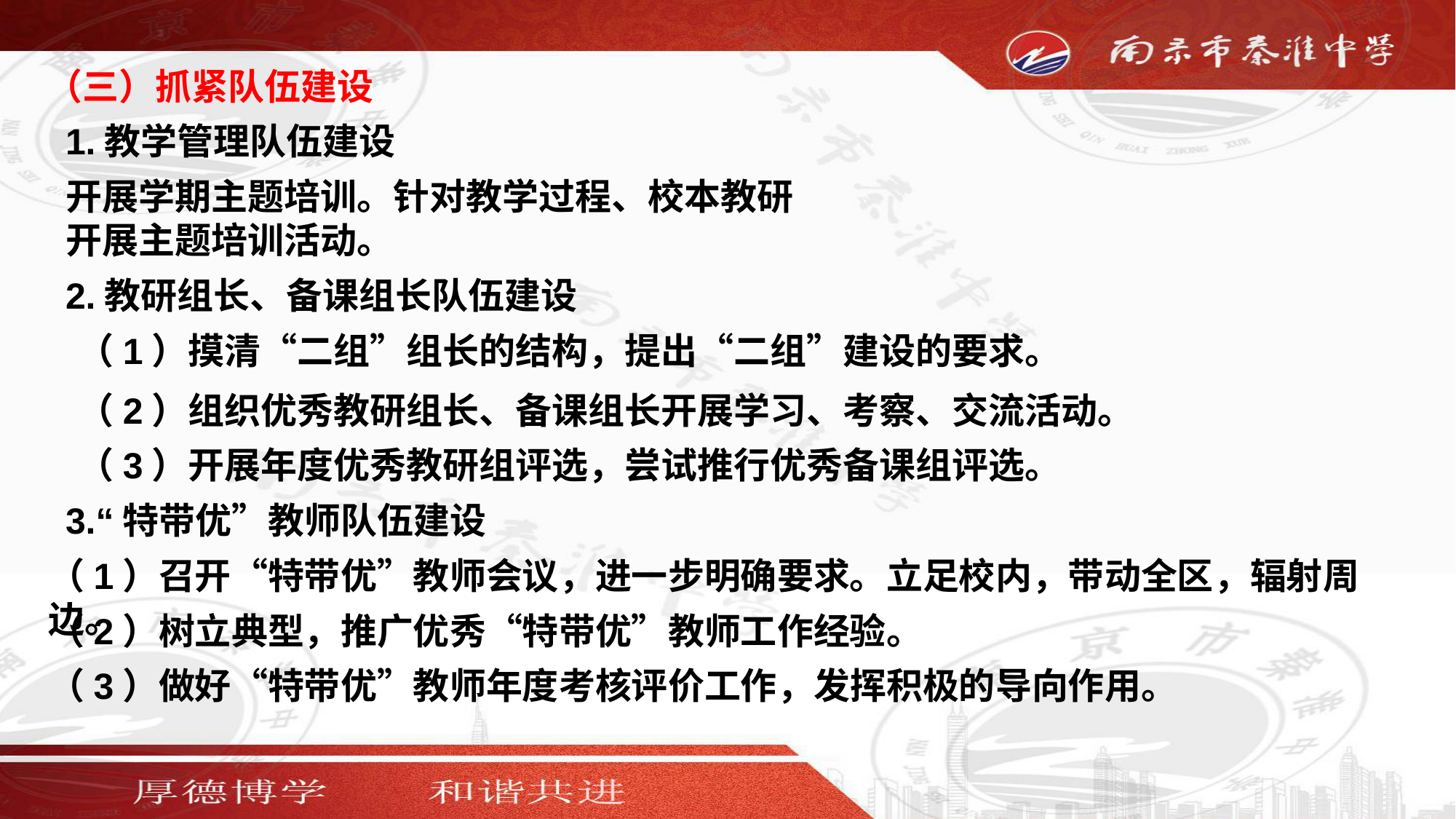

（三）抓紧队伍建设
1.教学管理队伍建设
开展学期主题培训。针对教学过程、校本教研开展主题培训活动。
2.教研组长、备课组长队伍建设
（1）摸清“二组”组长的结构，提出“二组”建设的要求。
（2）组织优秀教研组长、备课组长开展学习、考察、交流活动。
（3）开展年度优秀教研组评选，尝试推行优秀备课组评选。
3.“特带优”教师队伍建设
（1）召开“特带优”教师会议，进一步明确要求。立足校内，带动全区，辐射周边。
（2）树立典型，推广优秀“特带优”教师工作经验。
（3）做好“特带优”教师年度考核评价工作，发挥积极的导向作用。